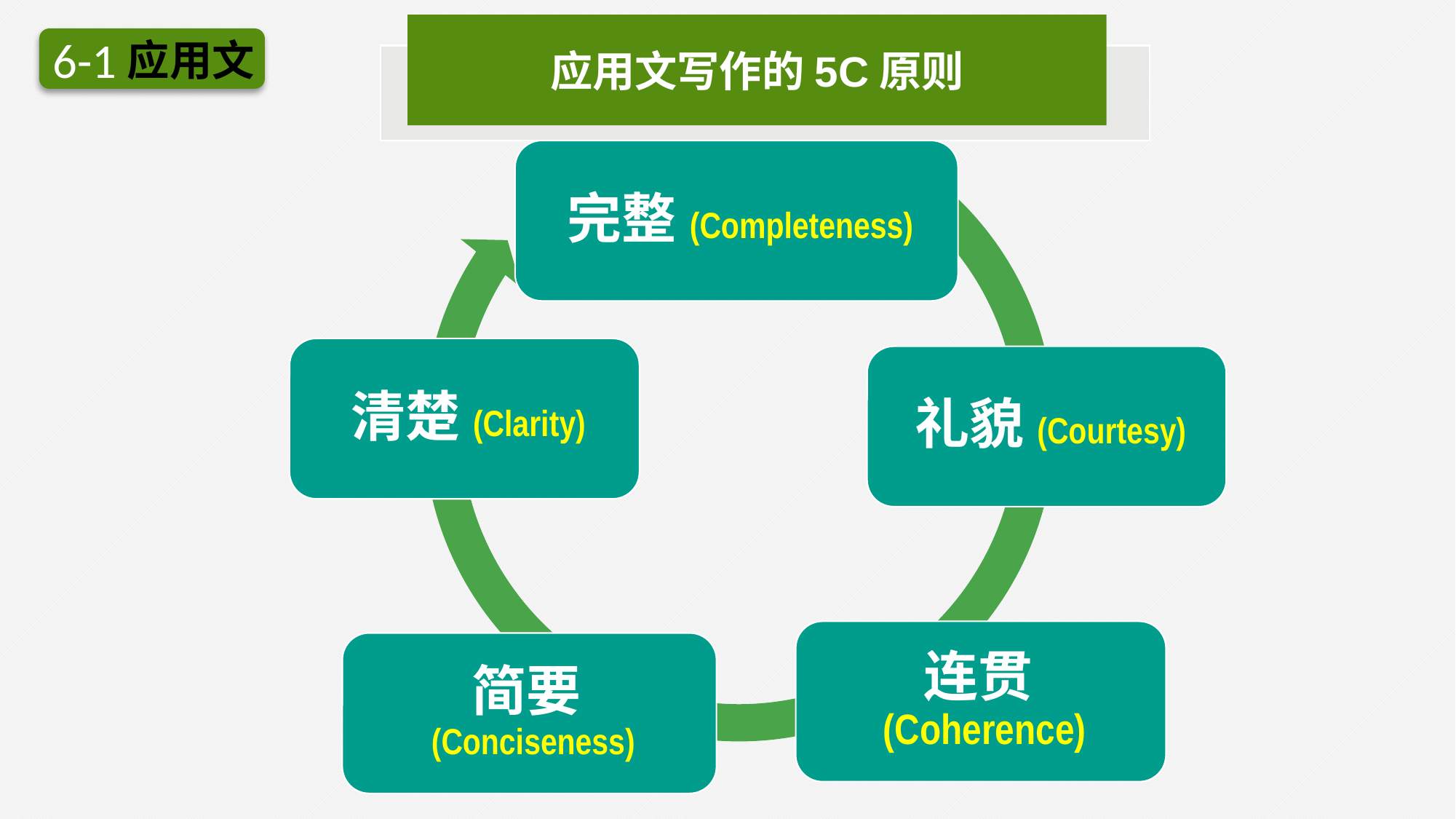

应用文写作的5C原则
6-1
应用文

完整(Completeness)
礼貌(Courtesy)
连贯(Coherence)
简要(Conciseness)
清楚(Clarity)